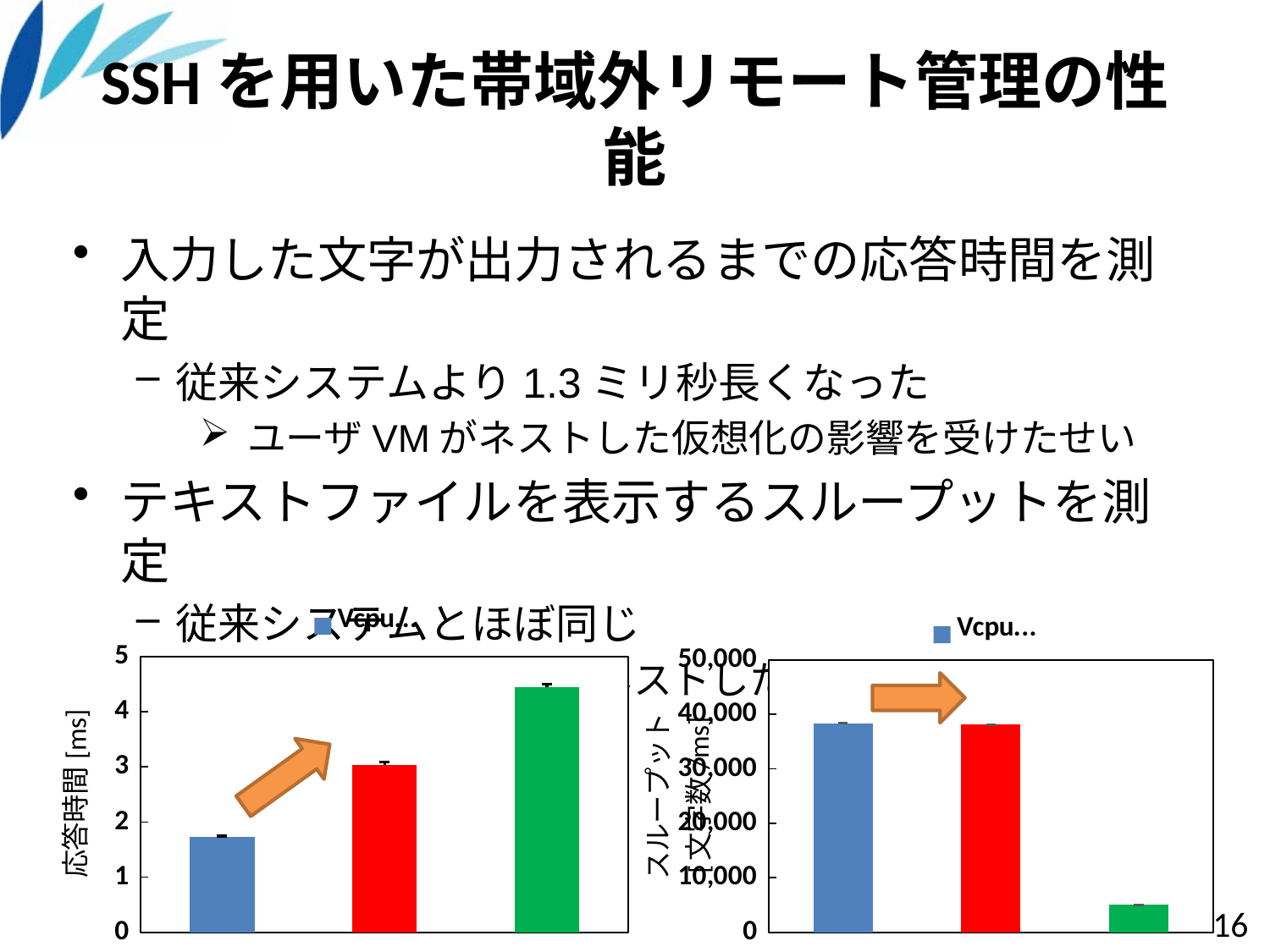

# SSHを用いた帯域外リモート管理の性能
入力した文字が出力されるまでの応答時間を測定
従来システムより1.3ミリ秒長くなった
ユーザVMがネストした仮想化の影響を受けたせい
テキストファイルを表示するスループットを測定
従来システムとほぼ同じ
シャドウデバイスはネストした仮想化の影響を受けない

### Chart

| Category |  |
|---|---|
| 従来 | 1.7244101 |
| VSBypass | 3.0283132999999993 |
| 仮想クラウド | 4.442953966666668 |

### Chart

| Category |  |
|---|---|
| 従来 | 38358.66971947353 |
| VSBypass | 38104.48332220914 |
| 仮想クラウド | 5050.904020367075 |

16